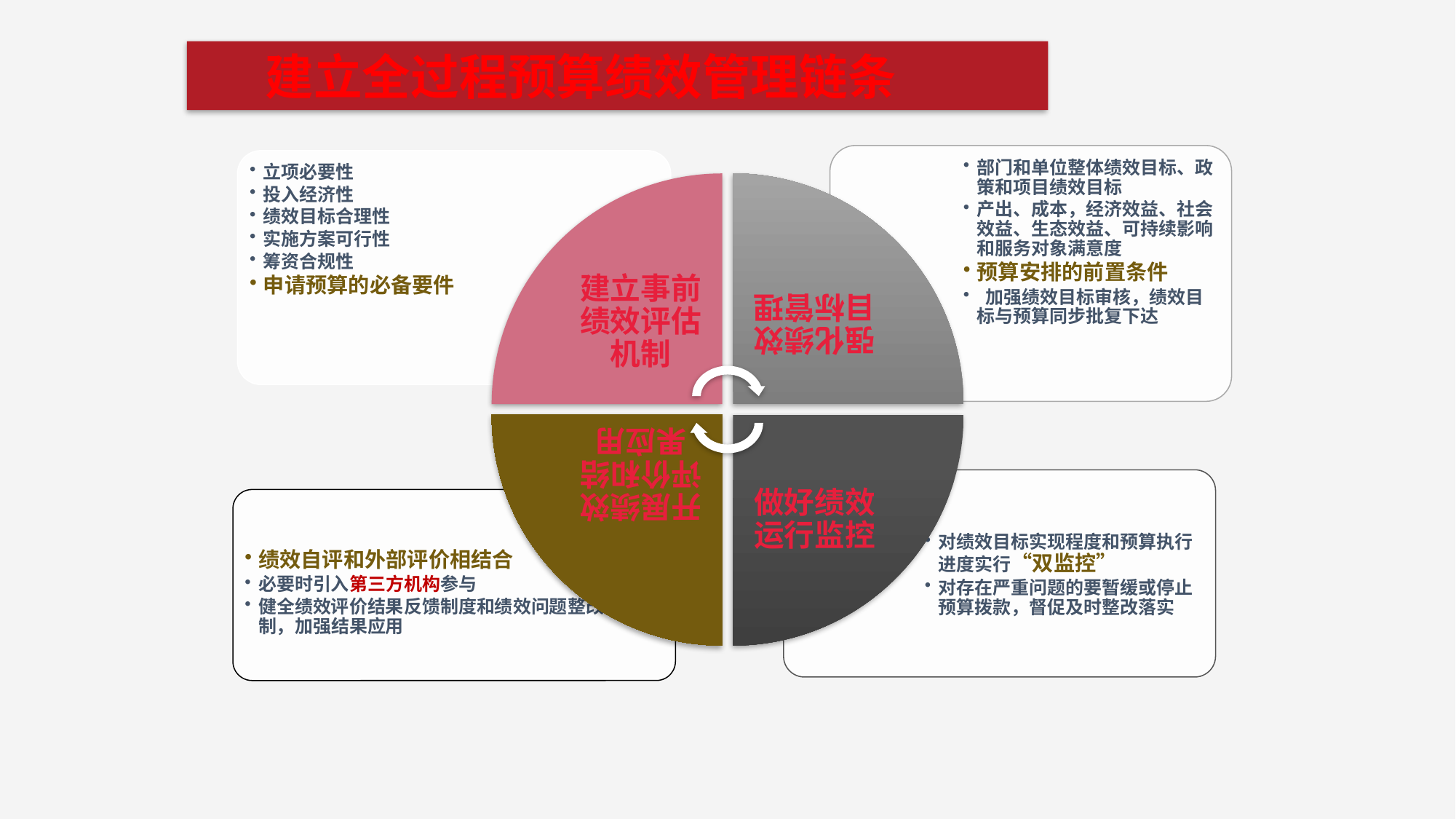

建立全过程预算绩效管理链条

对绩效目标实现程度和预算执行进度实行“双监控”
对存在严重问题的要暂缓或停止预算拨款，督促及时整改落实
绩效自评和外部评价相结合
必要时引入第三方机构参与
健全绩效评价结果反馈制度和绩效问题整改责任制，加强结果应用
部门和单位整体绩效目标、政策和项目绩效目标
产出、成本，经济效益、社会效益、生态效益、可持续影响和服务对象满意度
预算安排的前置条件
 加强绩效目标审核，绩效目标与预算同步批复下达

立项必要性
投入经济性
绩效目标合理性
实施方案可行性
筹资合规性
申请预算的必备要件
建立事前绩效评估机制
强化绩效目标管理

做好绩效运行监控

开展绩效评价和结果应用